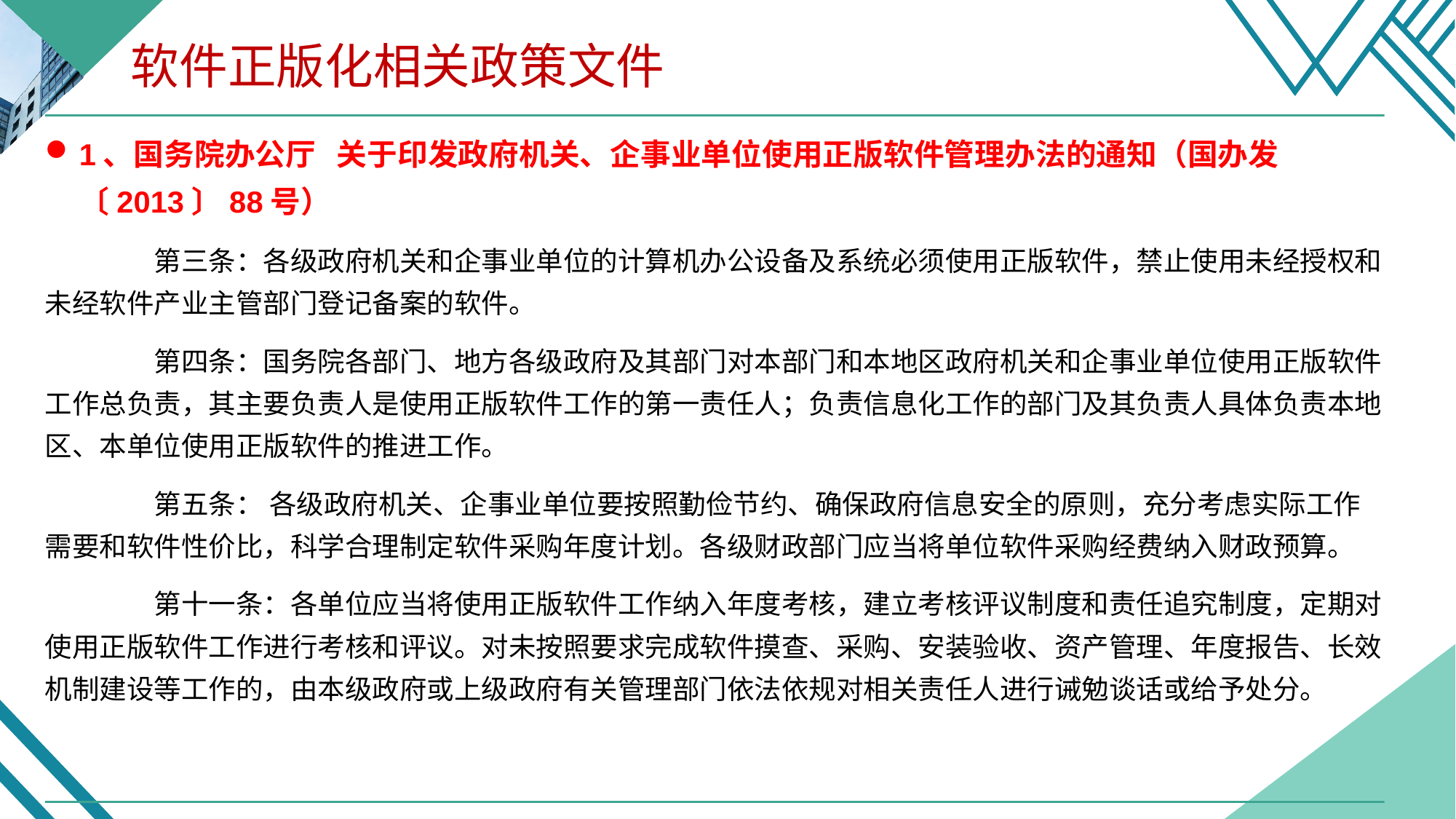

软件正版化相关政策文件

1、国务院办公厅   关于印发政府机关、企事业单位使用正版软件管理办法的通知（国办发〔2013〕88号）
	第三条：各级政府机关和企事业单位的计算机办公设备及系统必须使用正版软件，禁止使用未经授权和未经软件产业主管部门登记备案的软件。
	第四条：国务院各部门、地方各级政府及其部门对本部门和本地区政府机关和企事业单位使用正版软件工作总负责，其主要负责人是使用正版软件工作的第一责任人；负责信息化工作的部门及其负责人具体负责本地区、本单位使用正版软件的推进工作。
 	第五条： 各级政府机关、企事业单位要按照勤俭节约、确保政府信息安全的原则，充分考虑实际工作需要和软件性价比，科学合理制定软件采购年度计划。各级财政部门应当将单位软件采购经费纳入财政预算。
	第十一条：各单位应当将使用正版软件工作纳入年度考核，建立考核评议制度和责任追究制度，定期对使用正版软件工作进行考核和评议。对未按照要求完成软件摸查、采购、安装验收、资产管理、年度报告、长效机制建设等工作的，由本级政府或上级政府有关管理部门依法依规对相关责任人进行诫勉谈话或给予处分。